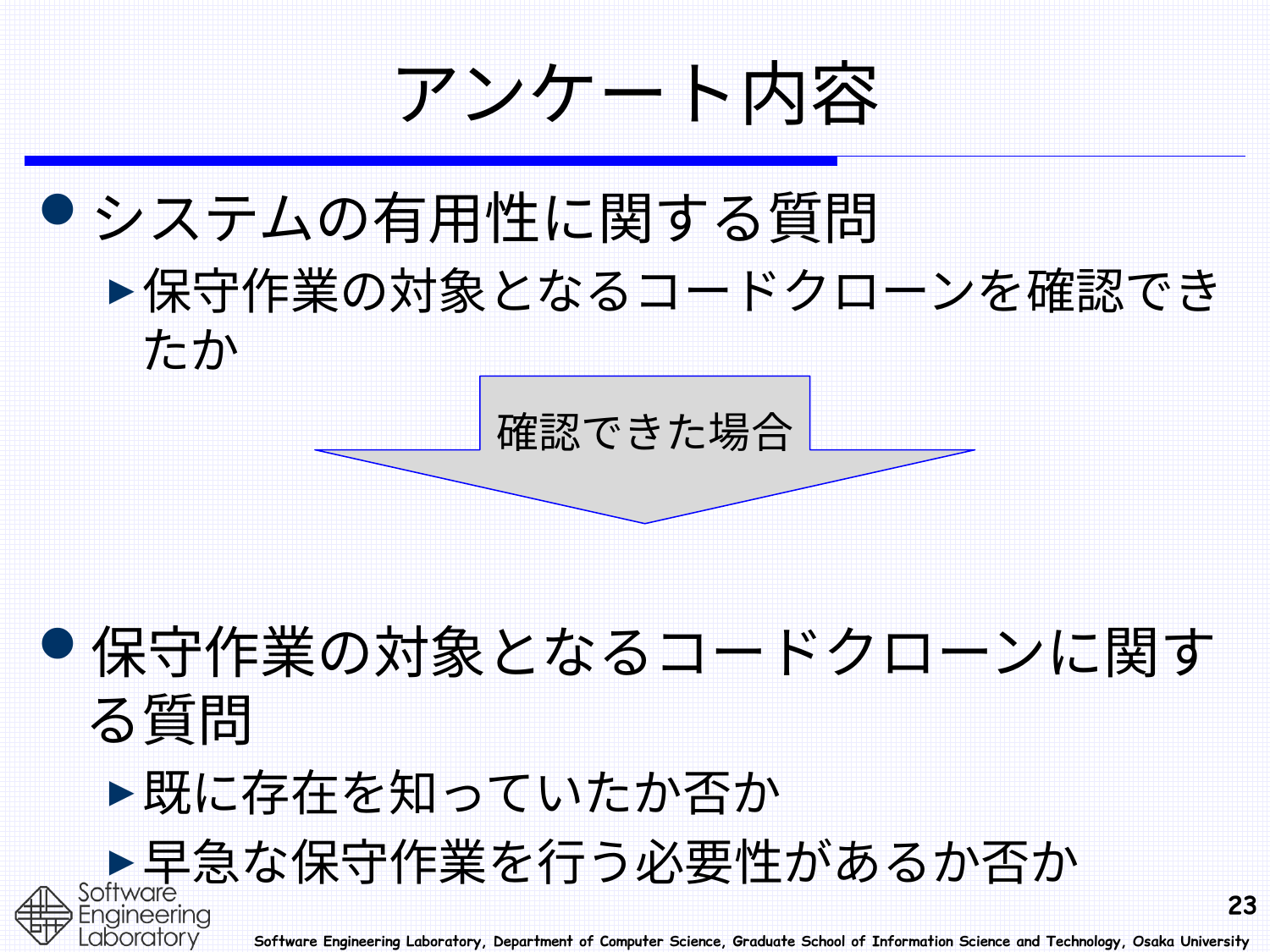

# アンケート内容
システムの有用性に関する質問
保守作業の対象となるコードクローンを確認できたか

保守作業の対象となるコードクローンに関する質問
既に存在を知っていたか否か
早急な保守作業を行う必要性があるか否か

確認できた場合